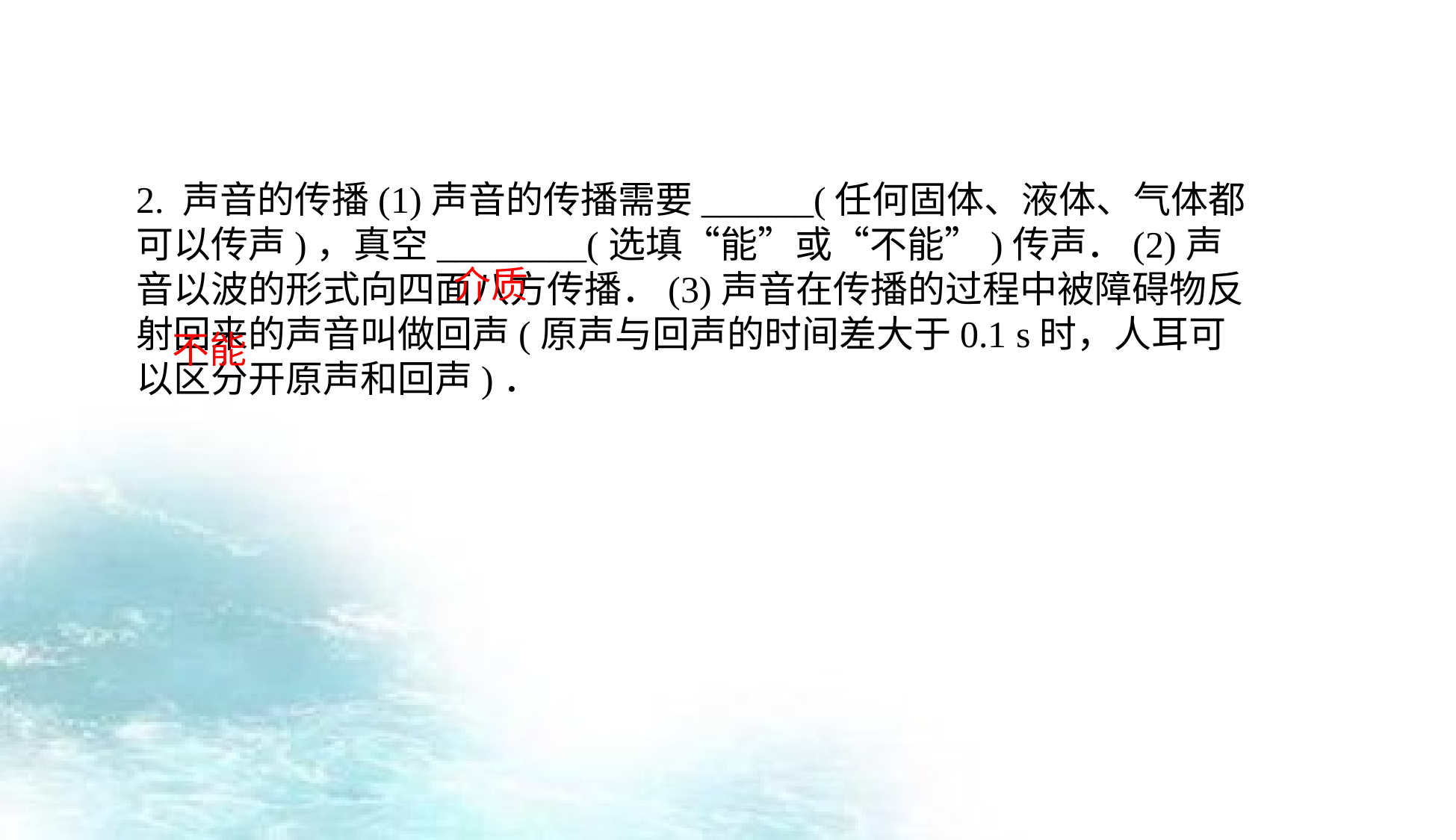

2. 声音的传播(1)声音的传播需要______(任何固体、液体、气体都可以传声)，真空________(选填“能”或“不能”)传声．(2)声音以波的形式向四面八方传播．(3)声音在传播的过程中被障碍物反射回来的声音叫做回声(原声与回声的时间差大于0.1 s时，人耳可以区分开原声和回声)．

介质
不能